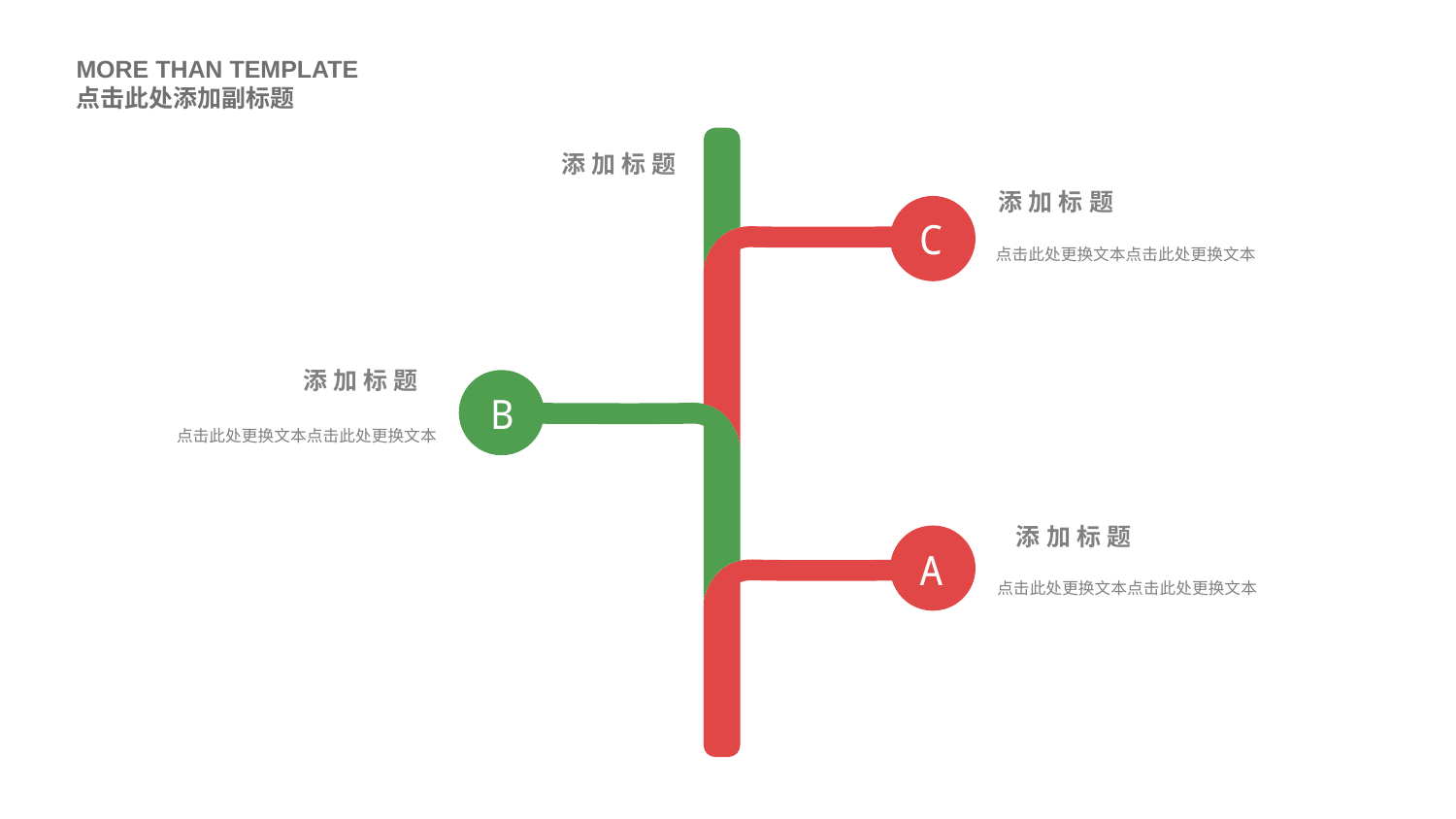

添加标题
添加标题

C

点击此处更换文本点击此处更换文本
添加标题

B

点击此处更换文本点击此处更换文本

添加标题

A

点击此处更换文本点击此处更换文本